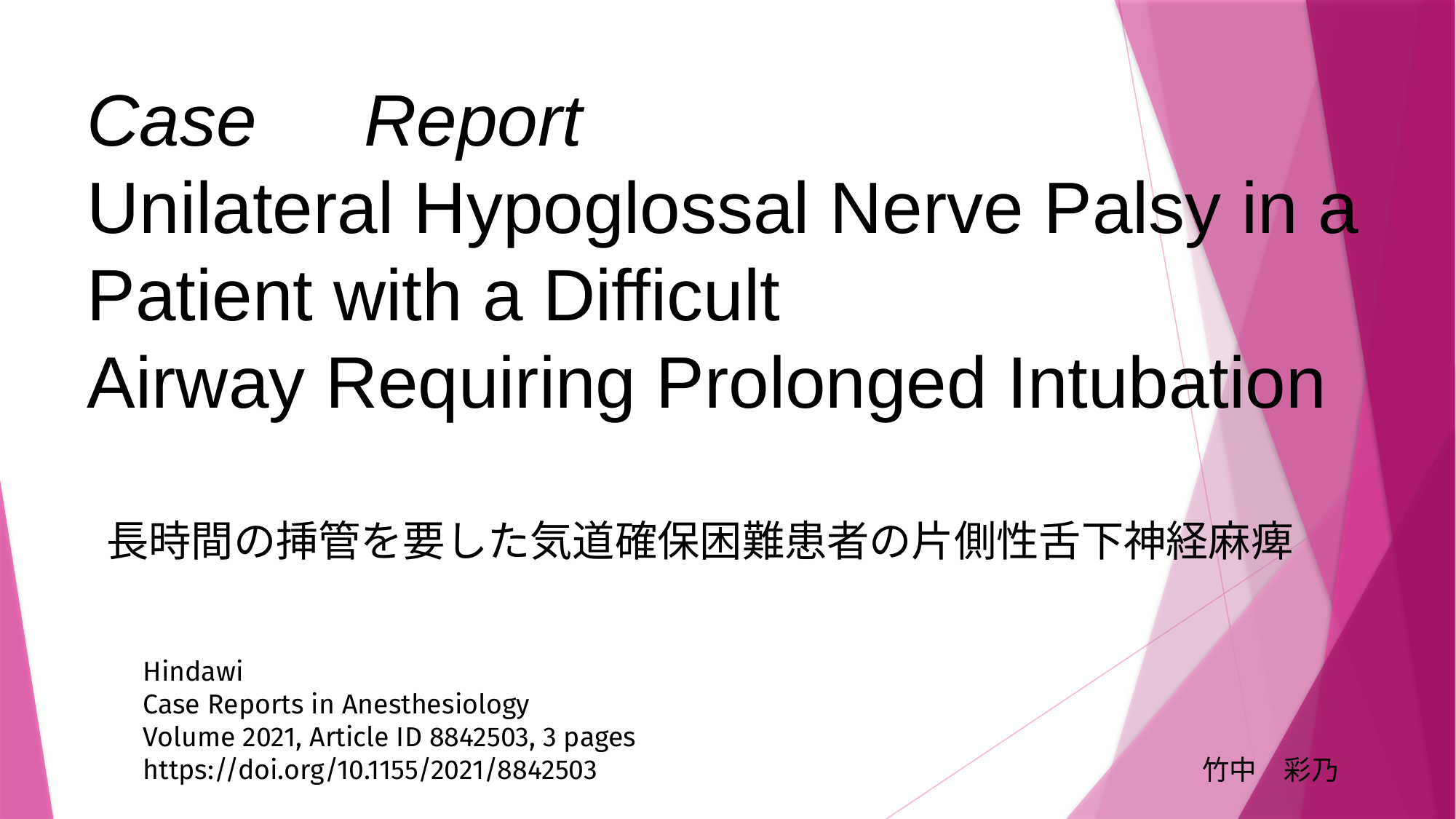

Case　Report
Unilateral Hypoglossal Nerve Palsy in a Patient with a Difficult
Airway Requiring Prolonged Intubation
長時間の挿管を要した気道確保困難患者の片側性舌下神経麻痺
Hindawi
Case Reports in Anesthesiology
Volume 2021, Article ID 8842503, 3 pages
https://doi.org/10.1155/2021/8842503
竹中　彩乃